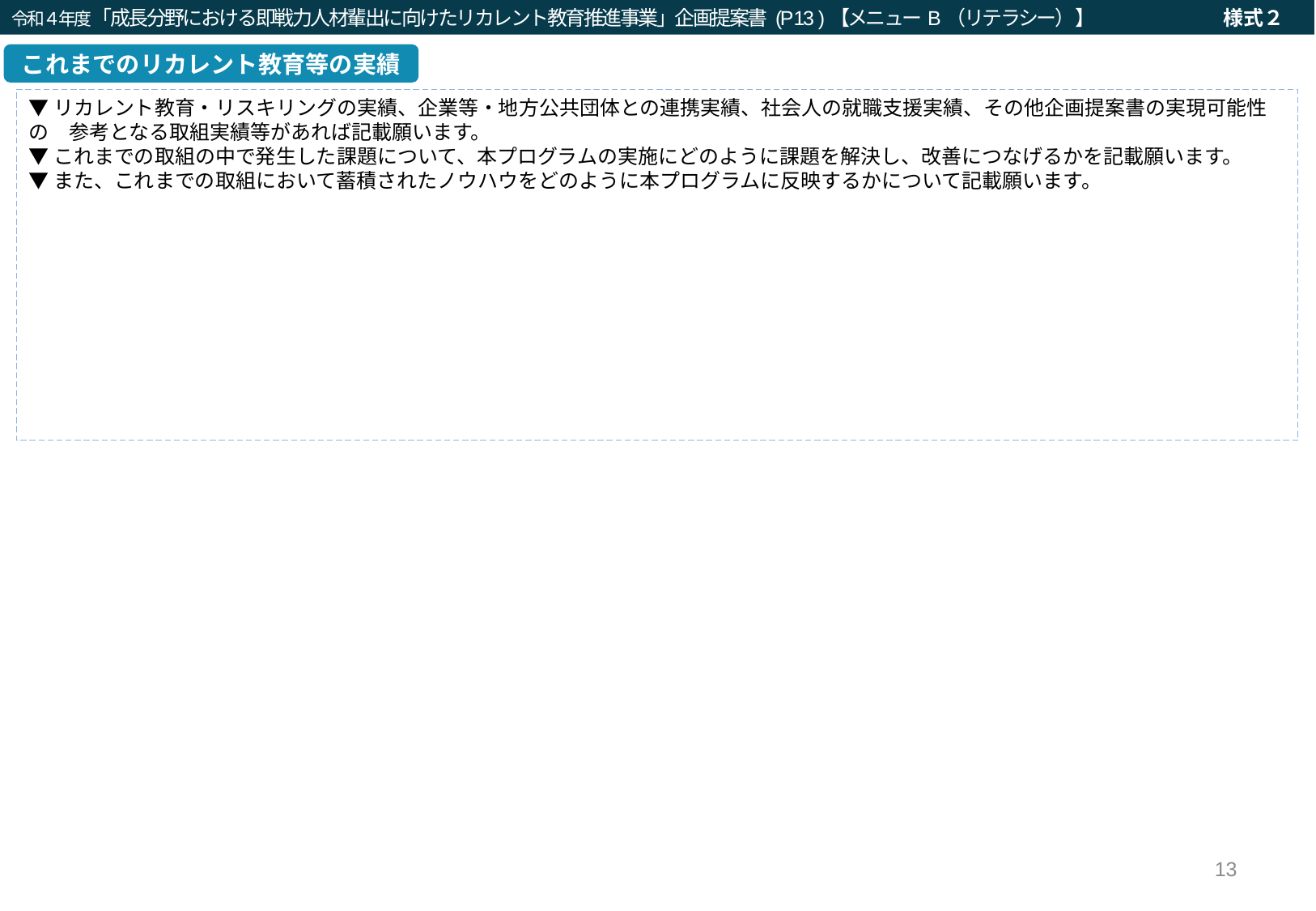

令和４年度「成長分野における即戦力人材輩出に向けたリカレント教育推進事業」企画提案書 (P13 )【メニューB（リテラシー） 】　　　　　　　様式２
令和２年度「就職・転職支援のための大学リカレント教育推進事業（就職・転職支援のためのリカレント教育プログラムの開発・実施）」事業計画書（a：求職支援）(P13)
これまでのリカレント教育等の実績
▼リカレント教育・リスキリングの実績、企業等・地方公共団体との連携実績、社会人の就職支援実績、その他企画提案書の実現可能性の　参考となる取組実績等があれば記載願います。
▼これまでの取組の中で発生した課題について、本プログラムの実施にどのように課題を解決し、改善につなげるかを記載願います。
▼また、これまでの取組において蓄積されたノウハウをどのように本プログラムに反映するかについて記載願います。

13